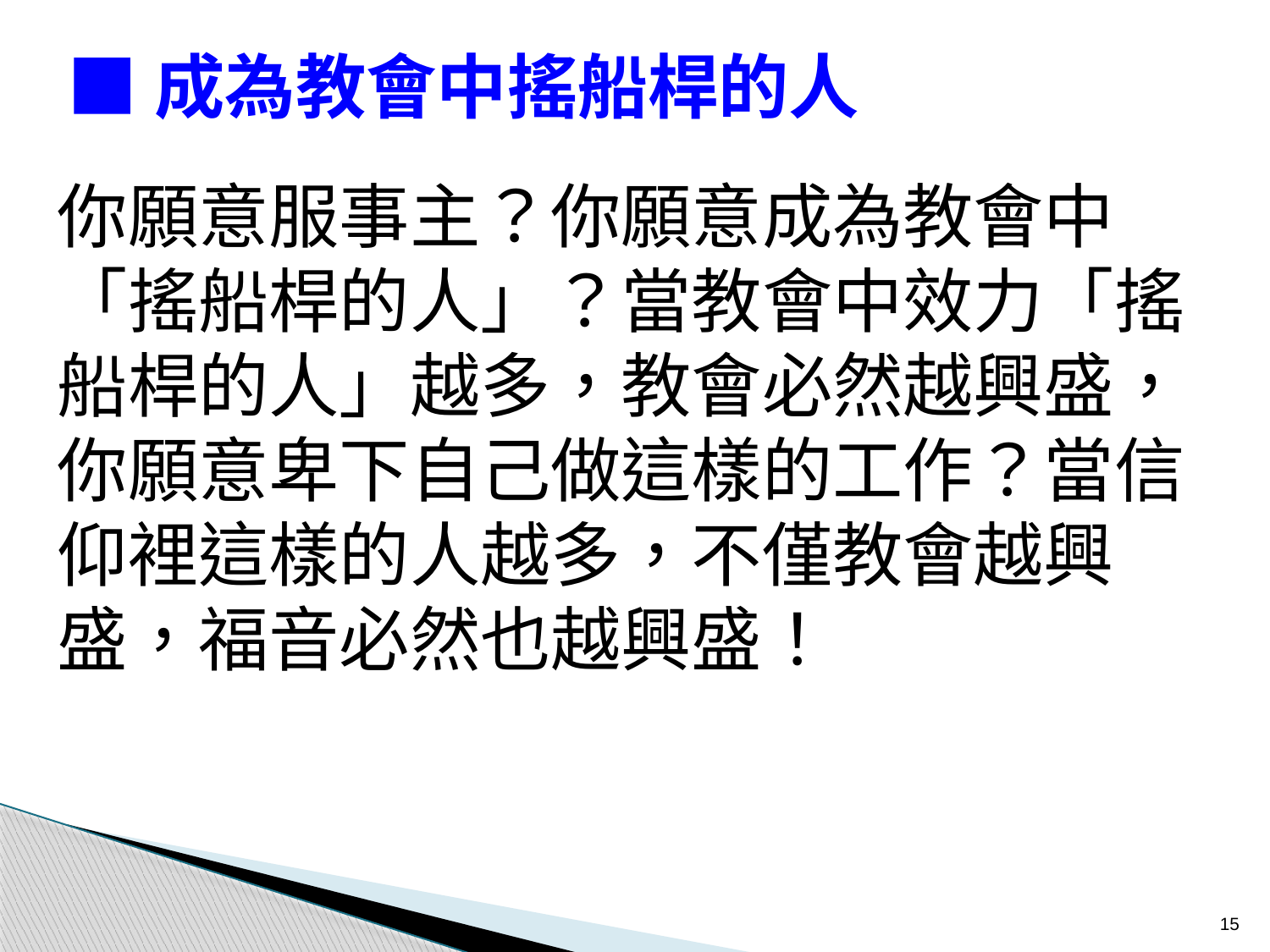

■成為教會中搖船桿的人
你願意服事主？你願意成為教會中「搖船桿的人」？當教會中效力「搖船桿的人」越多，教會必然越興盛，你願意卑下自己做這樣的工作？當信仰裡這樣的人越多，不僅教會越興盛，福音必然也越興盛！
15